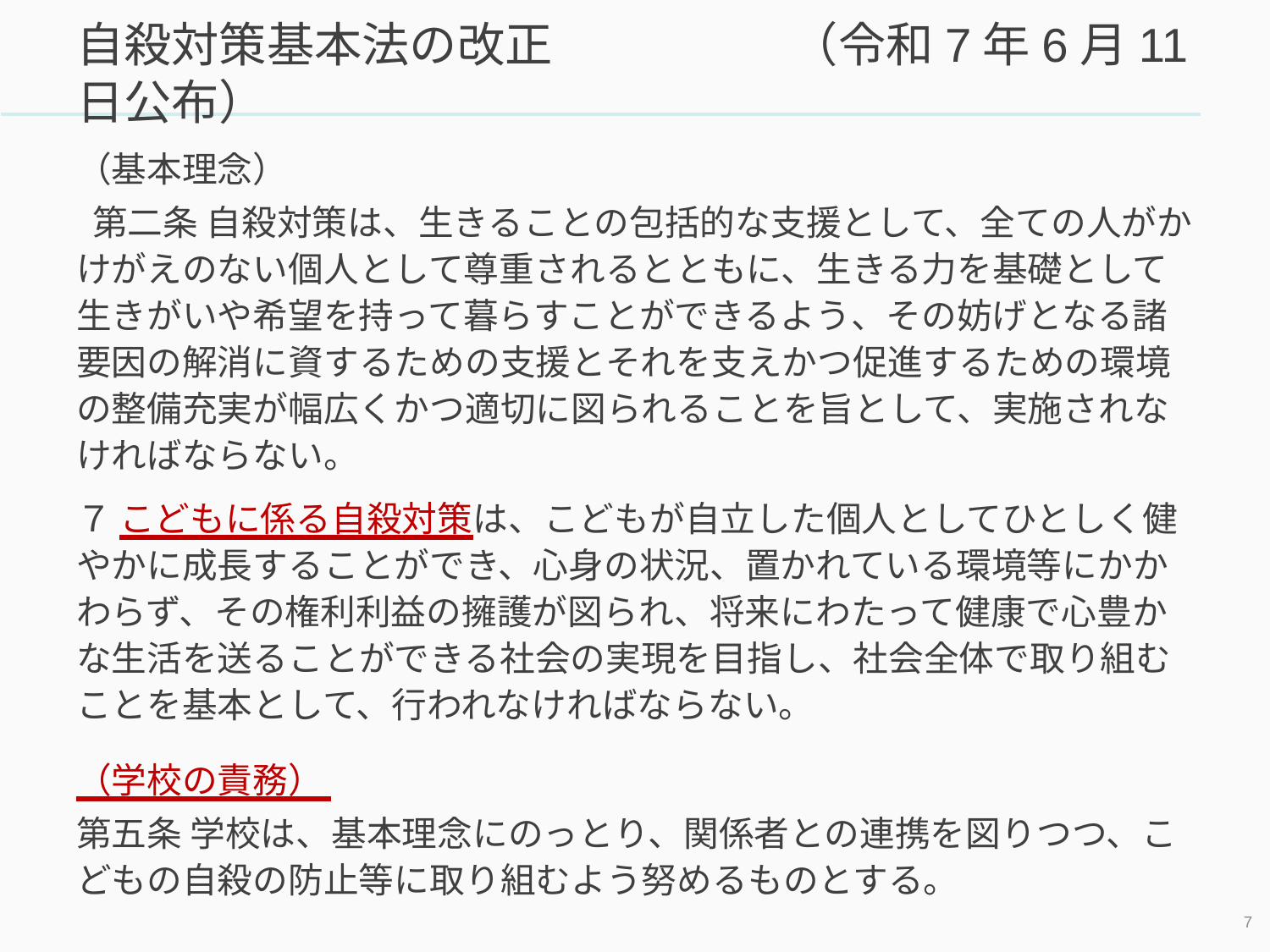

# 自殺対策基本法の改正　　　　　（令和7年6月11日公布）
（基本理念）
 第二条 自殺対策は、生きることの包括的な支援として、全ての人がかけがえのない個人として尊重されるとともに、生きる力を基礎として生きがいや希望を持って暮らすことができるよう、その妨げとなる諸要因の解消に資するための支援とそれを支えかつ促進するための環境の整備充実が幅広くかつ適切に図られることを旨として、実施されなければならない。
７ こどもに係る自殺対策は、こどもが自立した個人としてひとしく健やかに成長することができ、心身の状況、置かれている環境等にかかわらず、その権利利益の擁護が図られ、将来にわたって健康で心豊かな生活を送ることができる社会の実現を目指し、社会全体で取り組むことを基本として、行われなければならない。
（学校の責務）
第五条 学校は、基本理念にのっとり、関係者との連携を図りつつ、こどもの自殺の防止等に取り組むよう努めるものとする。
7